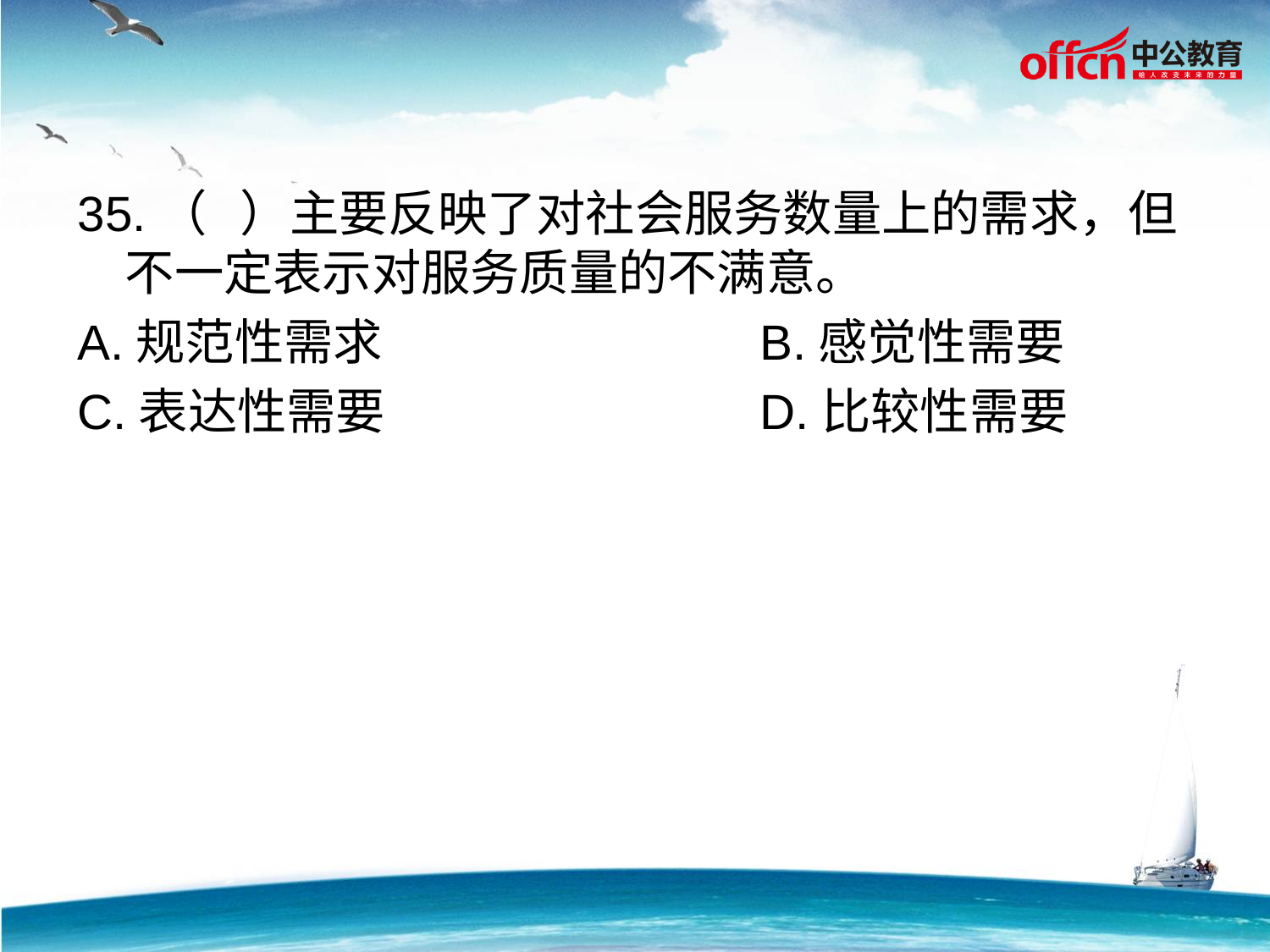

35.（   ）主要反映了对社会服务数量上的需求，但不一定表示对服务质量的不满意。
A.规范性需求			B.感觉性需要
C.表达性需要			D.比较性需要